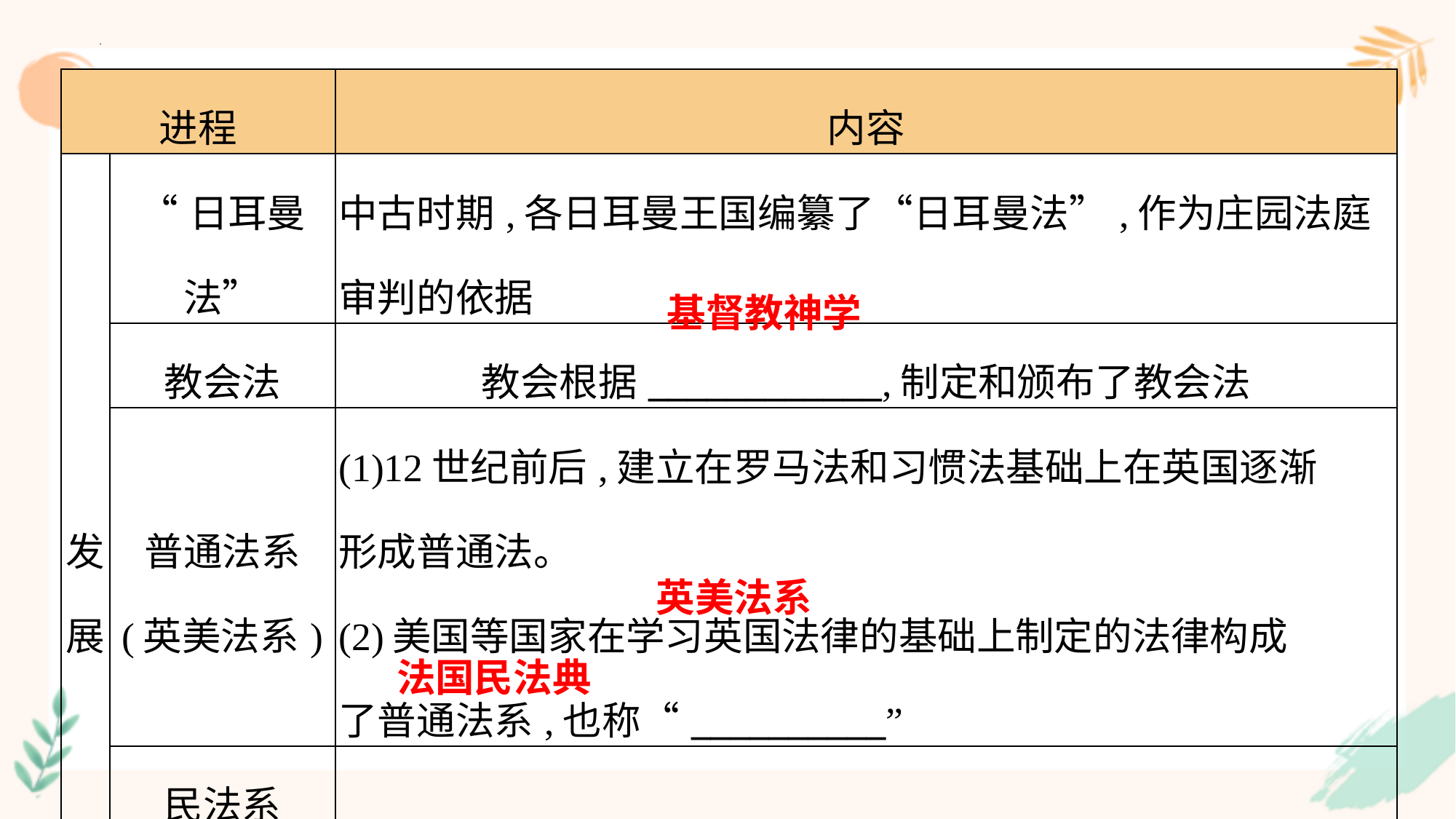

| 进程 |  | 内容 |
| --- | --- | --- |
| 发 展 | “日耳曼法” | 中古时期,各日耳曼王国编纂了“日耳曼法”,作为庄园法庭 审判的依据 |
|  | 教会法 | 教会根据\_\_\_\_\_\_\_\_\_\_\_\_,制定和颁布了教会法 |
|  | 普通法系 (英美法系) | (1)12世纪前后,建立在罗马法和习惯法基础上在英国逐渐 形成普通法。 (2)美国等国家在学习英国法律的基础上制定的法律构成 了普通法系,也称“\_\_\_\_\_\_\_\_\_\_” |
|  | 民法系 (“大陆法系”) | 《\_\_\_\_\_\_\_\_\_\_\_\_》继承了罗马法传统,融入了启蒙思想和法 国大革命的成果,形成了民法系,又称“大陆法系” |
基督教神学
英美法系
法国民法典